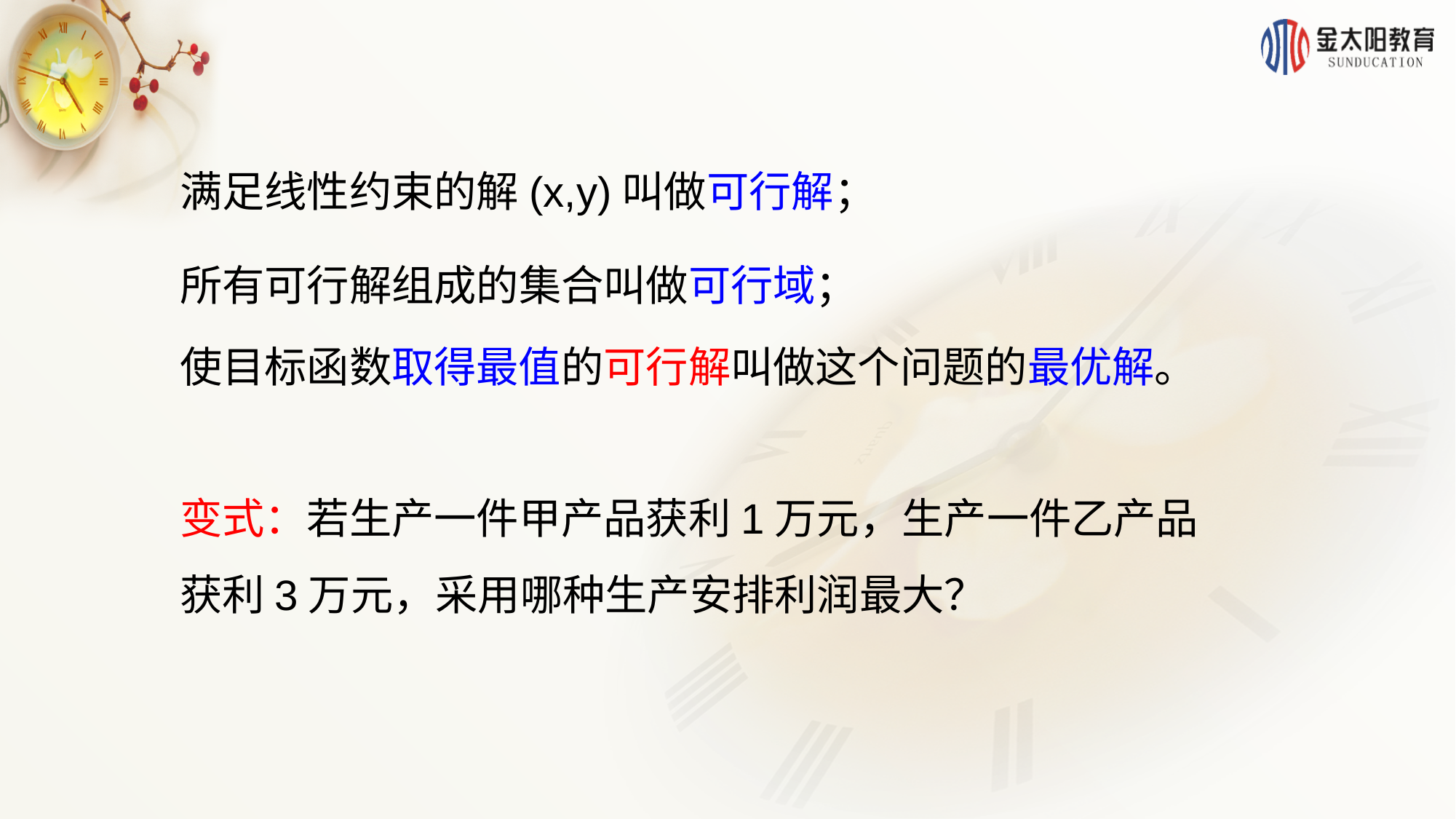

满足线性约束的解(x,y)叫做可行解；
所有可行解组成的集合叫做可行域；
使目标函数取得最值的可行解叫做这个问题的最优解。
变式：若生产一件甲产品获利1万元，生产一件乙产品获利3万元，采用哪种生产安排利润最大？